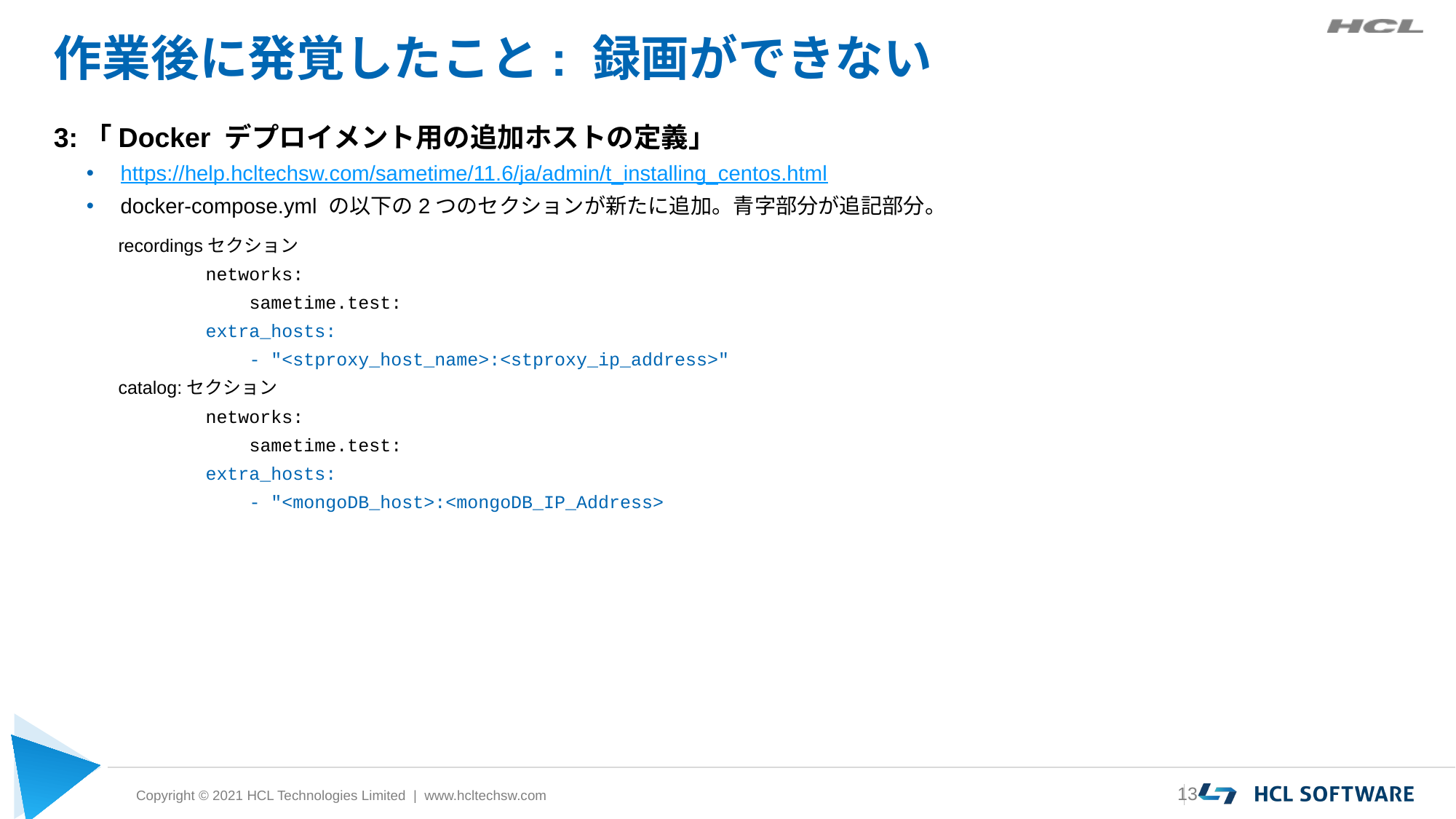

# 作業後に発覚したこと: 録画ができない
3:「Docker デプロイメント用の追加ホストの定義」
https://help.hcltechsw.com/sametime/11.6/ja/admin/t_installing_centos.html
docker-compose.yml の以下の2つのセクションが新たに追加。青字部分が追記部分。
recordingsセクション
        networks:
            sametime.test:
        extra_hosts:
            - "<stproxy_host_name>:<stproxy_ip_address>"
catalog:セクション
        networks:
            sametime.test:
        extra_hosts:
            - "<mongoDB_host>:<mongoDB_IP_Address>